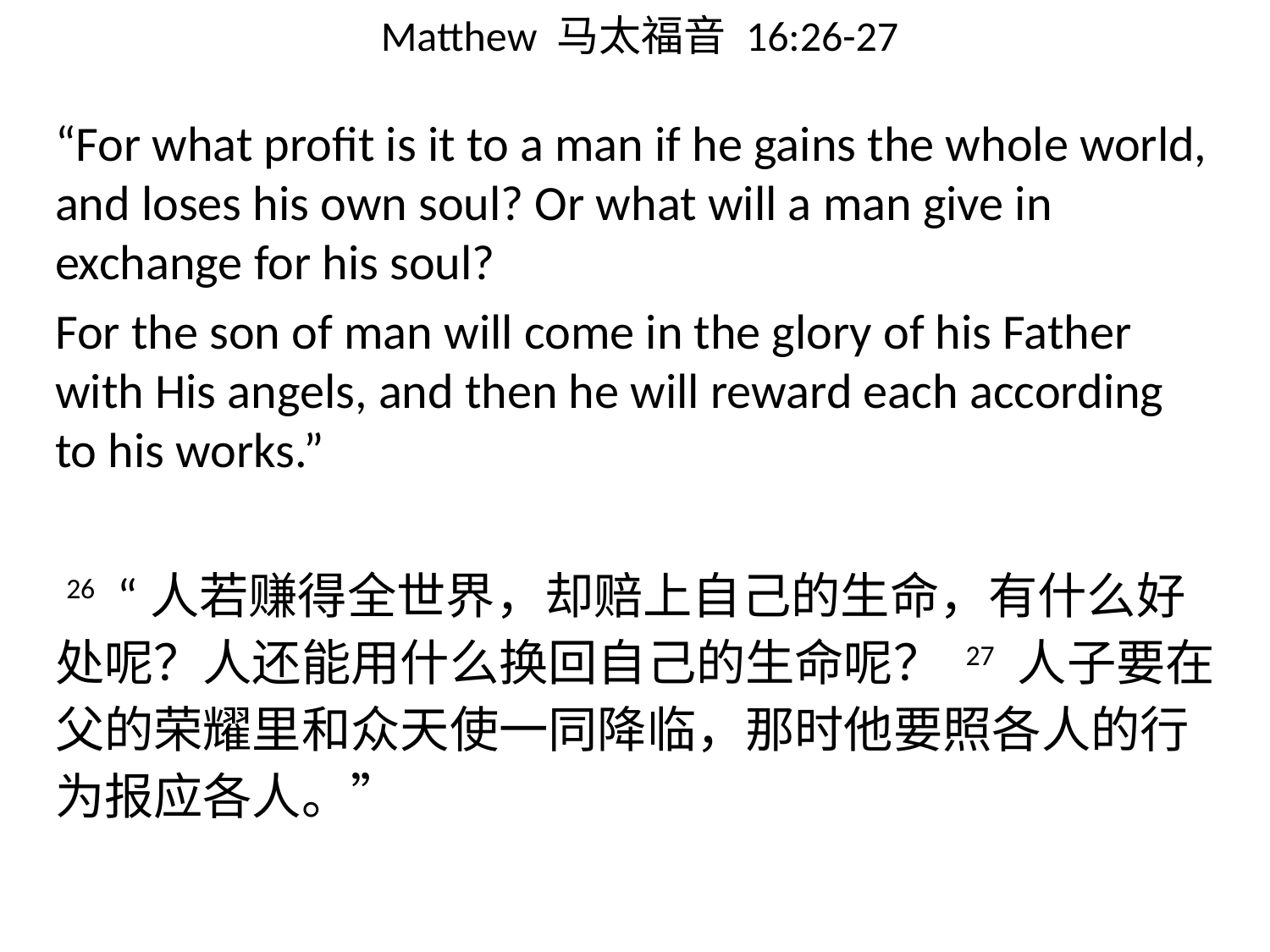

# Matthew 马太福音 16:26-27
“For what profit is it to a man if he gains the whole world, and loses his own soul? Or what will a man give in exchange for his soul?
For the son of man will come in the glory of his Father with His angels, and then he will reward each according to his works.”

 26  “人若赚得全世界，却赔上自己的生命，有什么好处呢？人还能用什么换回自己的生命呢？ 27 人子要在父的荣耀里和众天使一同降临，那时他要照各人的行为报应各人。”